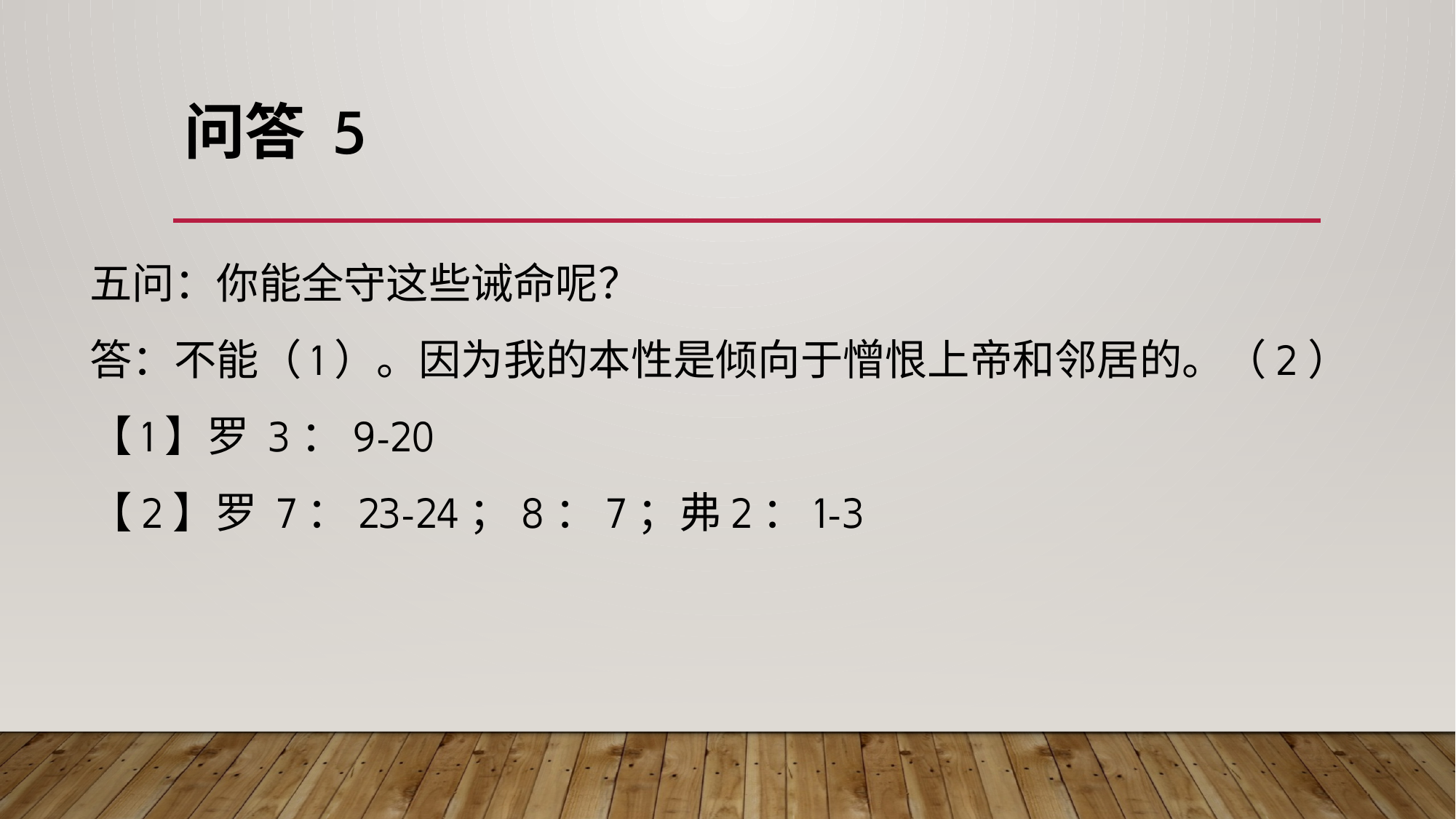

# 问答 5
五问：你能全守这些诫命呢？
答：不能（1）。因为我的本性是倾向于憎恨上帝和邻居的。（2）
【1】罗 3：9-20
【2】罗 7：23-24；8：7；弗2：1-3